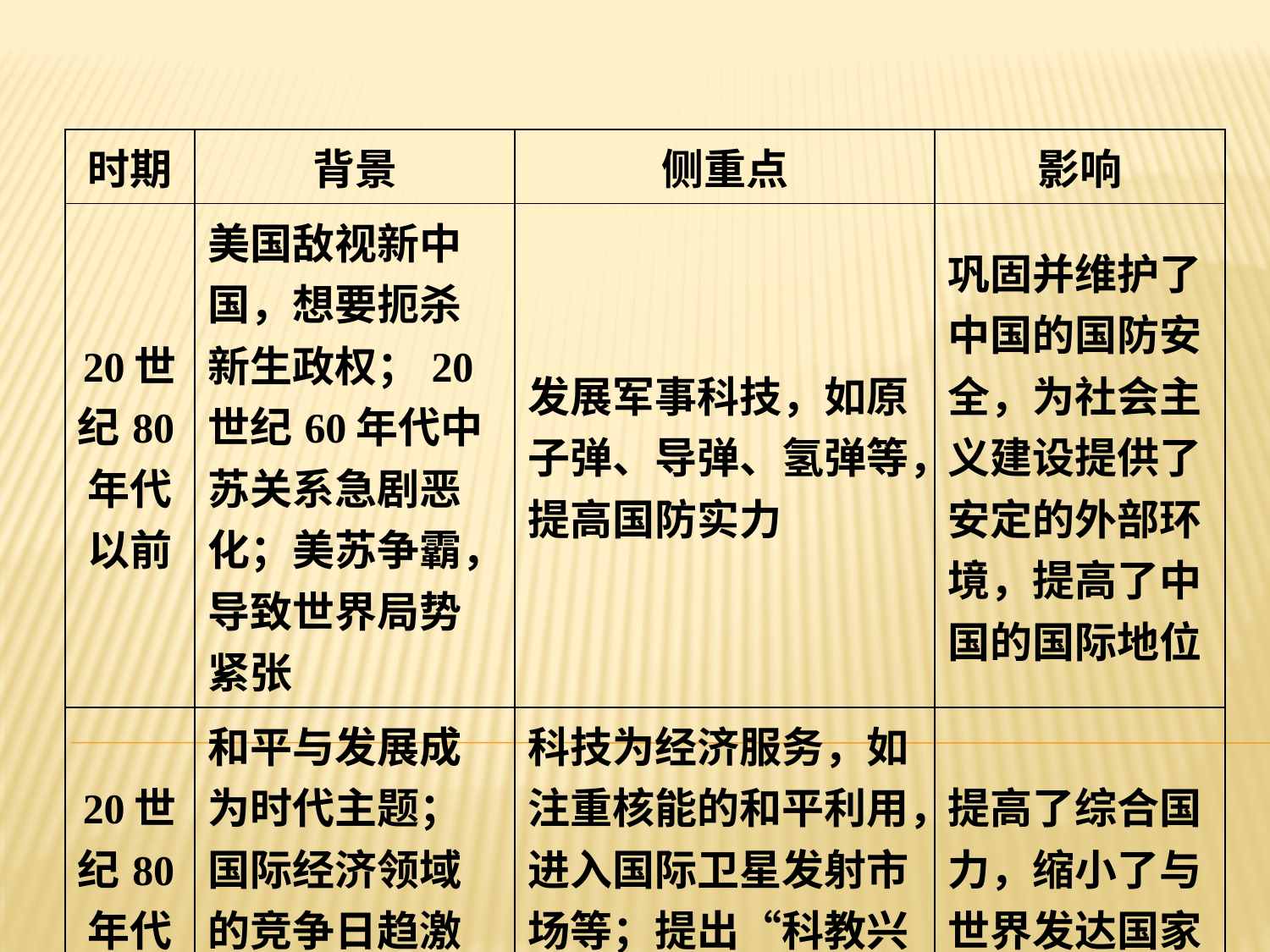

| 时期 | 背景 | 侧重点 | 影响 |
| --- | --- | --- | --- |
| 20世纪80年代以前 | 美国敌视新中国，想要扼杀新生政权；20世纪60年代中苏关系急剧恶化；美苏争霸，导致世界局势紧张 | 发展军事科技，如原子弹、导弹、氢弹等，提高国防实力 | 巩固并维护了中国的国防安全，为社会主义建设提供了安定的外部环境，提高了中国的国际地位 |
| 20世纪80年代以后 | 和平与发展成为时代主题；国际经济领域的竞争日趋激烈；改革开放日益深化 | 科技为经济服务，如注重核能的和平利用，进入国际卫星发射市场等；提出“科教兴国”战略，致力于提高综合国力 | 提高了综合国力，缩小了与世界发达国家的差距 |